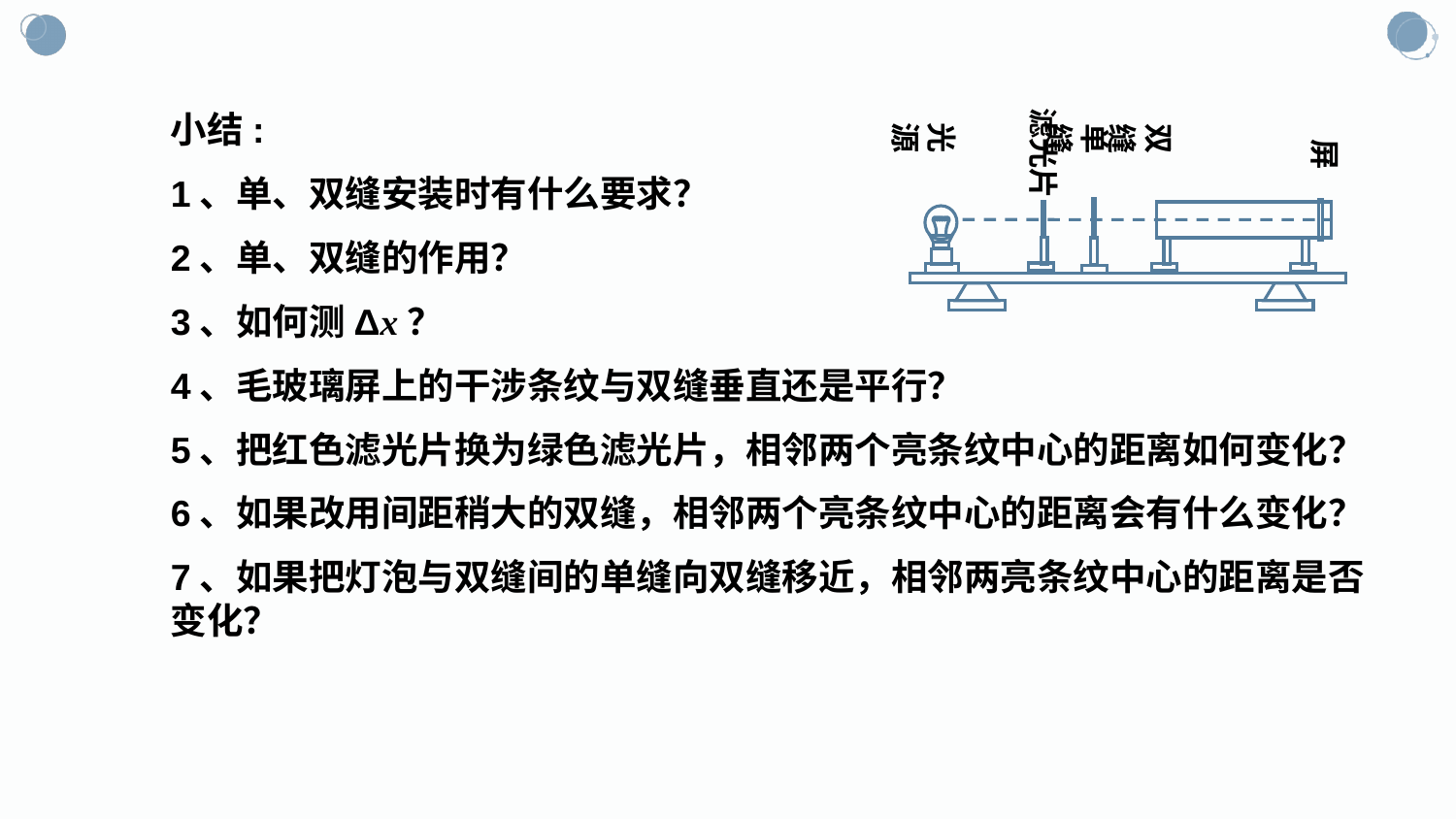

滤光片
光源
单缝
双缝
屏

小结:
1、单、双缝安装时有什么要求？
2、单、双缝的作用？
3、如何测Δx？
4、毛玻璃屏上的干涉条纹与双缝垂直还是平行？
5、把红色滤光片换为绿色滤光片，相邻两个亮条纹中心的距离如何变化？
6、如果改用间距稍大的双缝，相邻两个亮条纹中心的距离会有什么变化？
7、如果把灯泡与双缝间的单缝向双缝移近，相邻两亮条纹中心的距离是否变化？